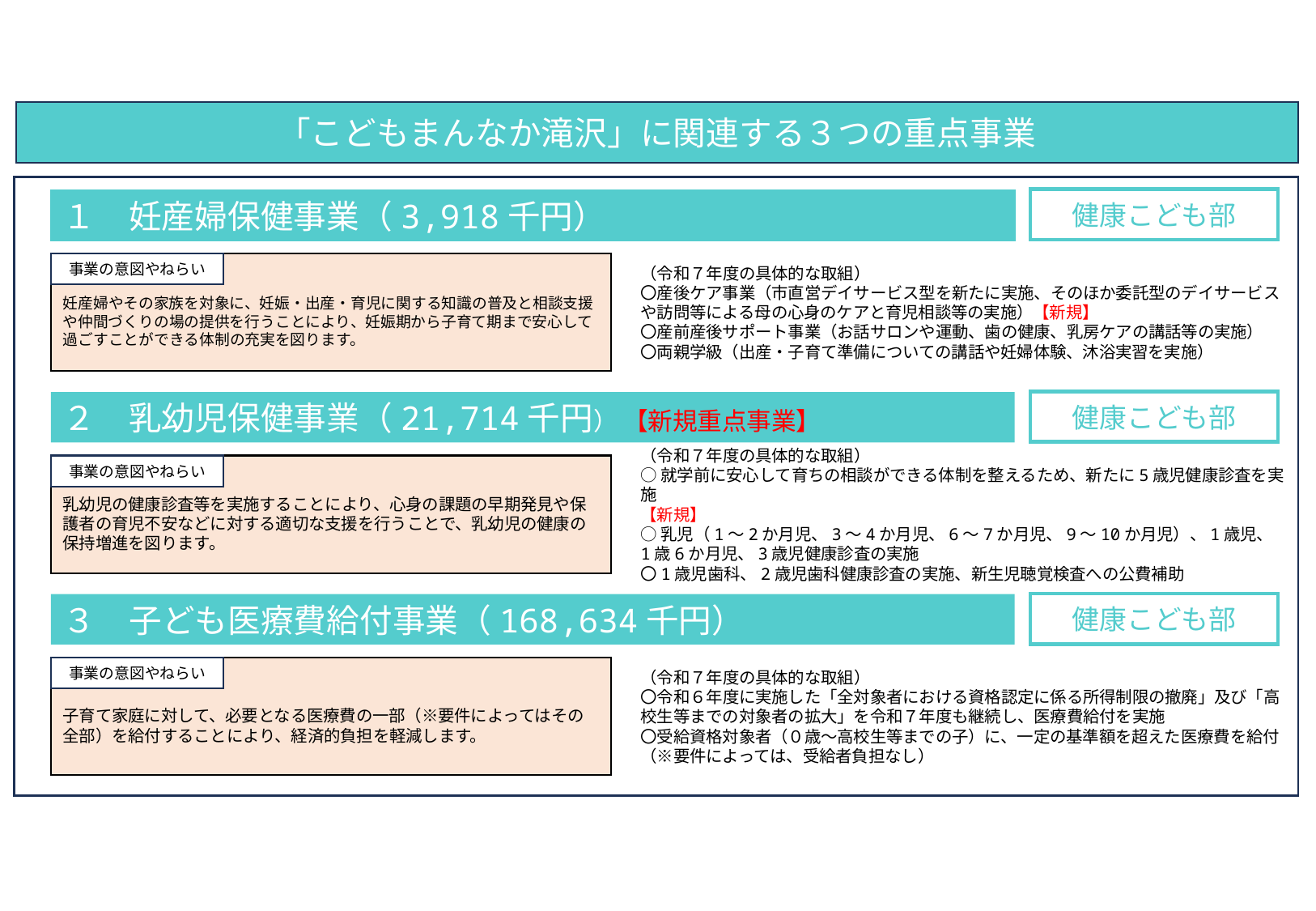

「こどもまんなか滝沢」に関連する３つの重点事業

健康こども部
１　妊産婦保健事業（3,918千円）
事業の意図やねらい

妊産婦やその家族を対象に、妊娠・出産・育児に関する知識の普及と相談支援や仲間づくりの場の提供を行うことにより、妊娠期から子育て期まで安心して過ごすことができる体制の充実を図ります。
（令和７年度の具体的な取組）
〇産後ケア事業（市直営デイサービス型を新たに実施、そのほか委託型のデイサービスや訪問等による母の心身のケアと育児相談等の実施）【新規】
〇産前産後サポート事業（お話サロンや運動、歯の健康、乳房ケアの講話等の実施）
〇両親学級（出産・子育て準備についての講話や妊婦体験、沐浴実習を実施）
健康こども部
２　乳幼児保健事業（21,714千円） 【新規重点事業】
事業の意図やねらい

乳幼児の健康診査等を実施することにより、心身の課題の早期発見や保護者の育児不安などに対する適切な支援を行うことで、乳幼児の健康の保持増進を図ります。
（令和７年度の具体的な取組）
○就学前に安心して育ちの相談ができる体制を整えるため、新たに5歳児健康診査を実施
【新規】
○乳児（1～2か月児、3～4か月児、6～7か月児、9～10か月児）、1歳児、1歳6か月児、3歳児健康診査の実施
〇1歳児歯科、2歳児歯科健康診査の実施、新生児聴覚検査への公費補助
健康こども部
３　子ども医療費給付事業（168,634千円）
事業の意図やねらい

子育て家庭に対して、必要となる医療費の一部（※要件によってはその全部）を給付することにより、経済的負担を軽減します。
（令和７年度の具体的な取組）
〇令和６年度に実施した「全対象者における資格認定に係る所得制限の撤廃」及び「高校生等までの対象者の拡大」を令和７年度も継続し、医療費給付を実施
〇受給資格対象者（０歳～高校生等までの子）に、一定の基準額を超えた医療費を給付（※要件によっては、受給者負担なし）